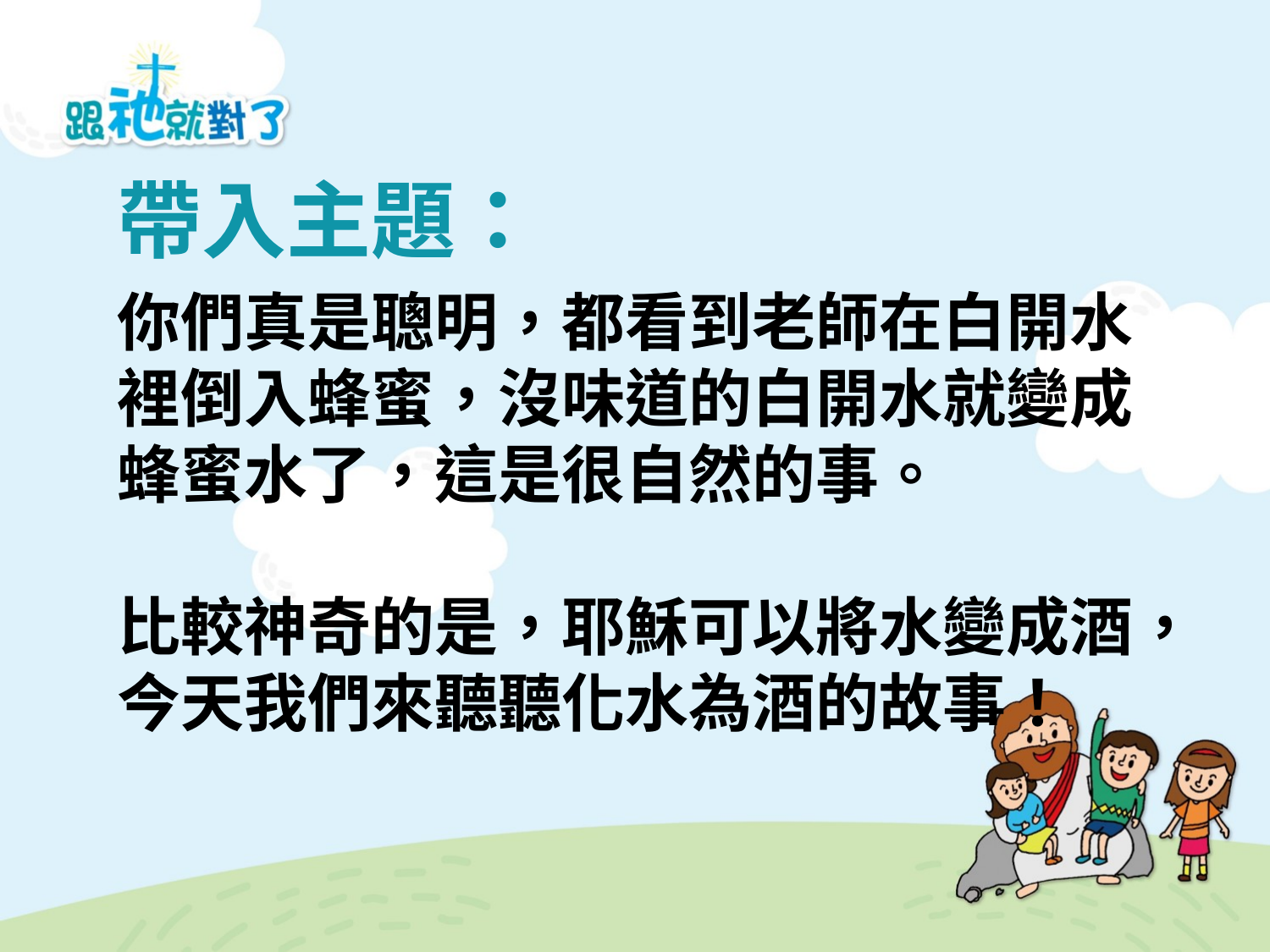

帶入主題：
你們真是聰明，都看到老師在白開水裡倒入蜂蜜，沒味道的白開水就變成蜂蜜水了，這是很自然的事。

比較神奇的是，耶穌可以將水變成酒，今天我們來聽聽化水為酒的故事！